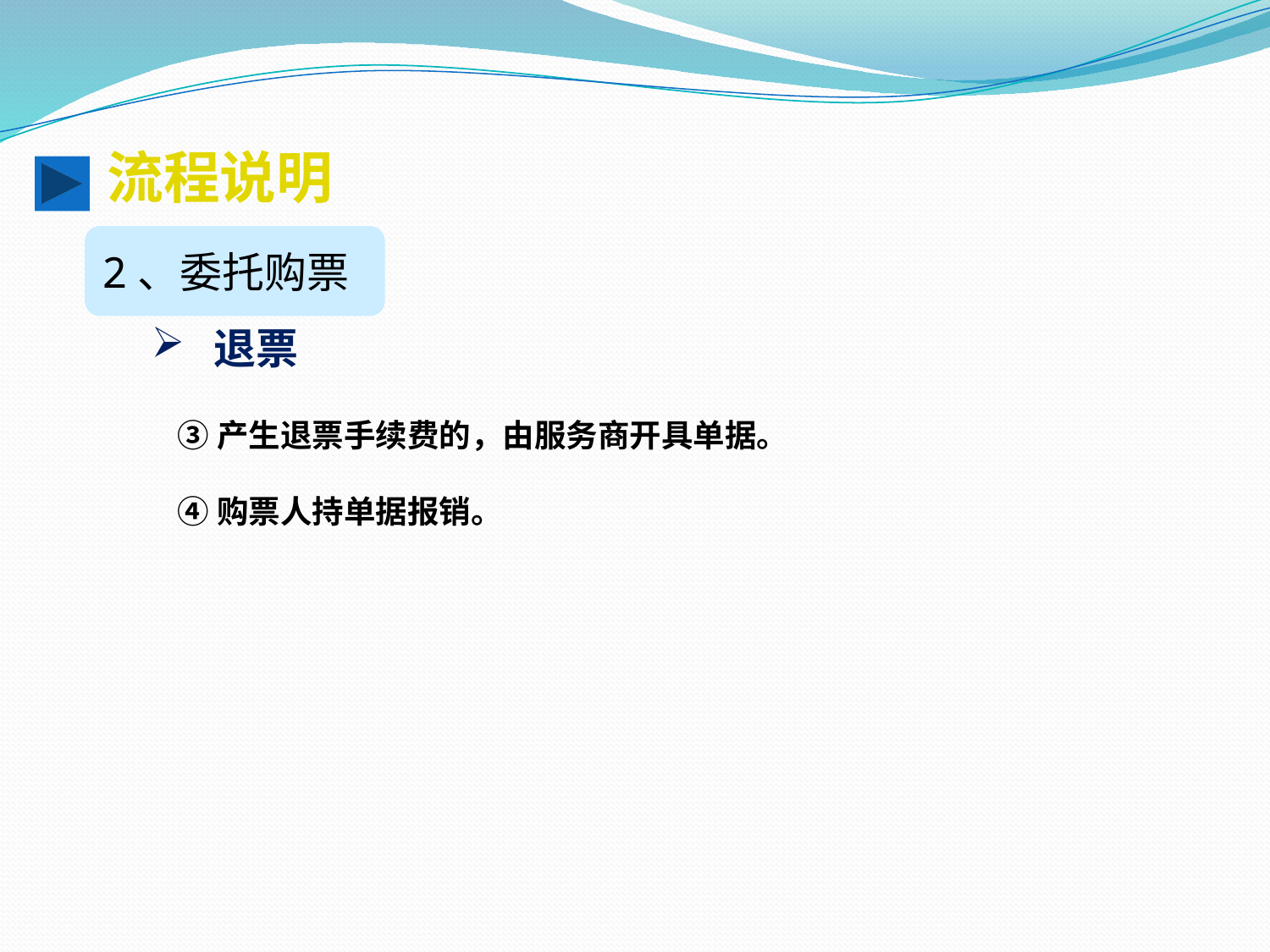

流程说明

2、委托购票
  退票
③产生退票手续费的，由服务商开具单据。

④购票人持单据报销。